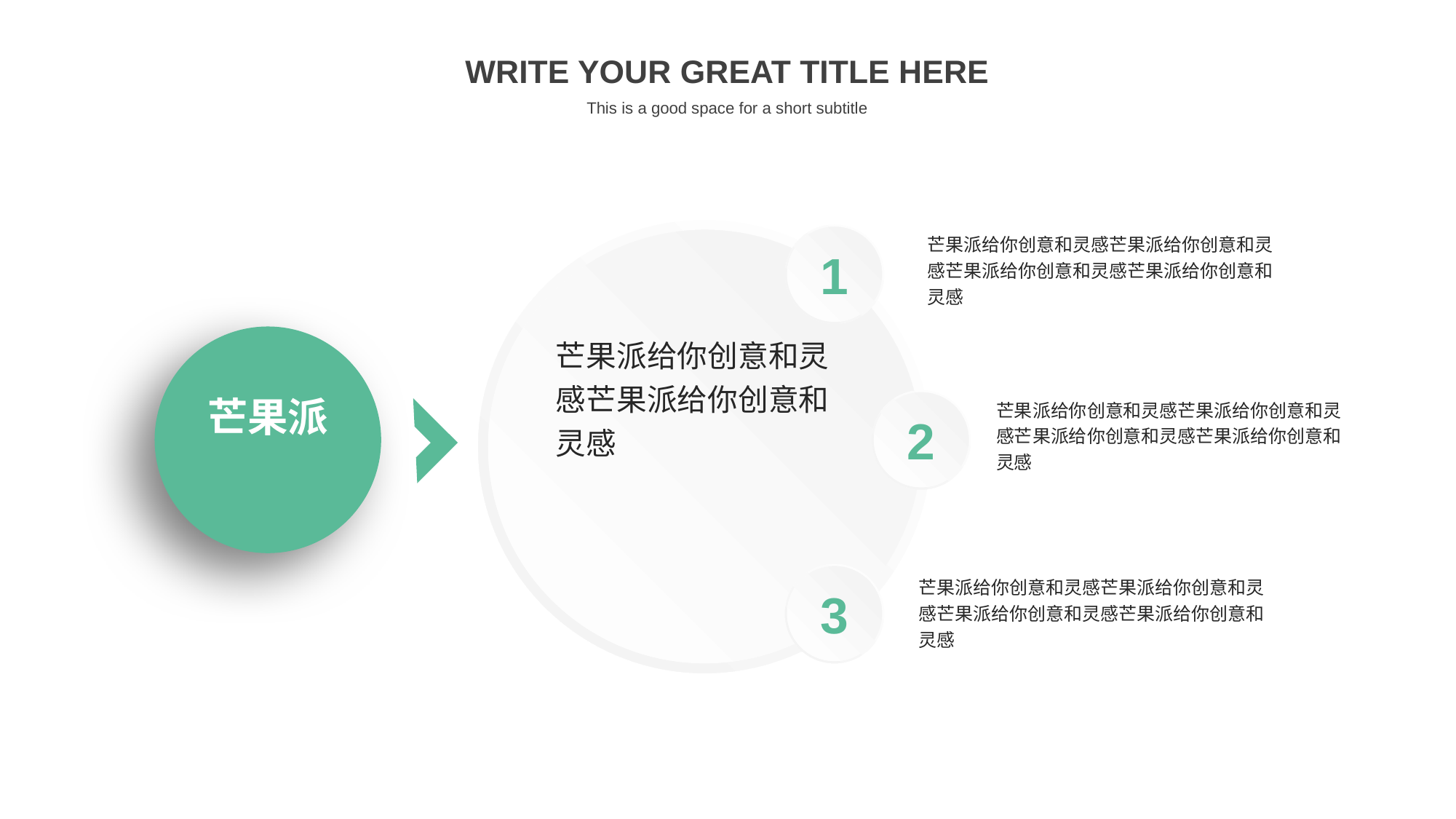

WRITE YOUR GREAT TITLE HERE
This is a good space for a short subtitle

1
芒果派给你创意和灵感芒果派给你创意和灵感芒果派给你创意和灵感芒果派给你创意和灵感

芒果派给你创意和灵感芒果派给你创意和灵感

2
芒果派
芒果派给你创意和灵感芒果派给你创意和灵感芒果派给你创意和灵感芒果派给你创意和灵感

3
芒果派给你创意和灵感芒果派给你创意和灵感芒果派给你创意和灵感芒果派给你创意和灵感